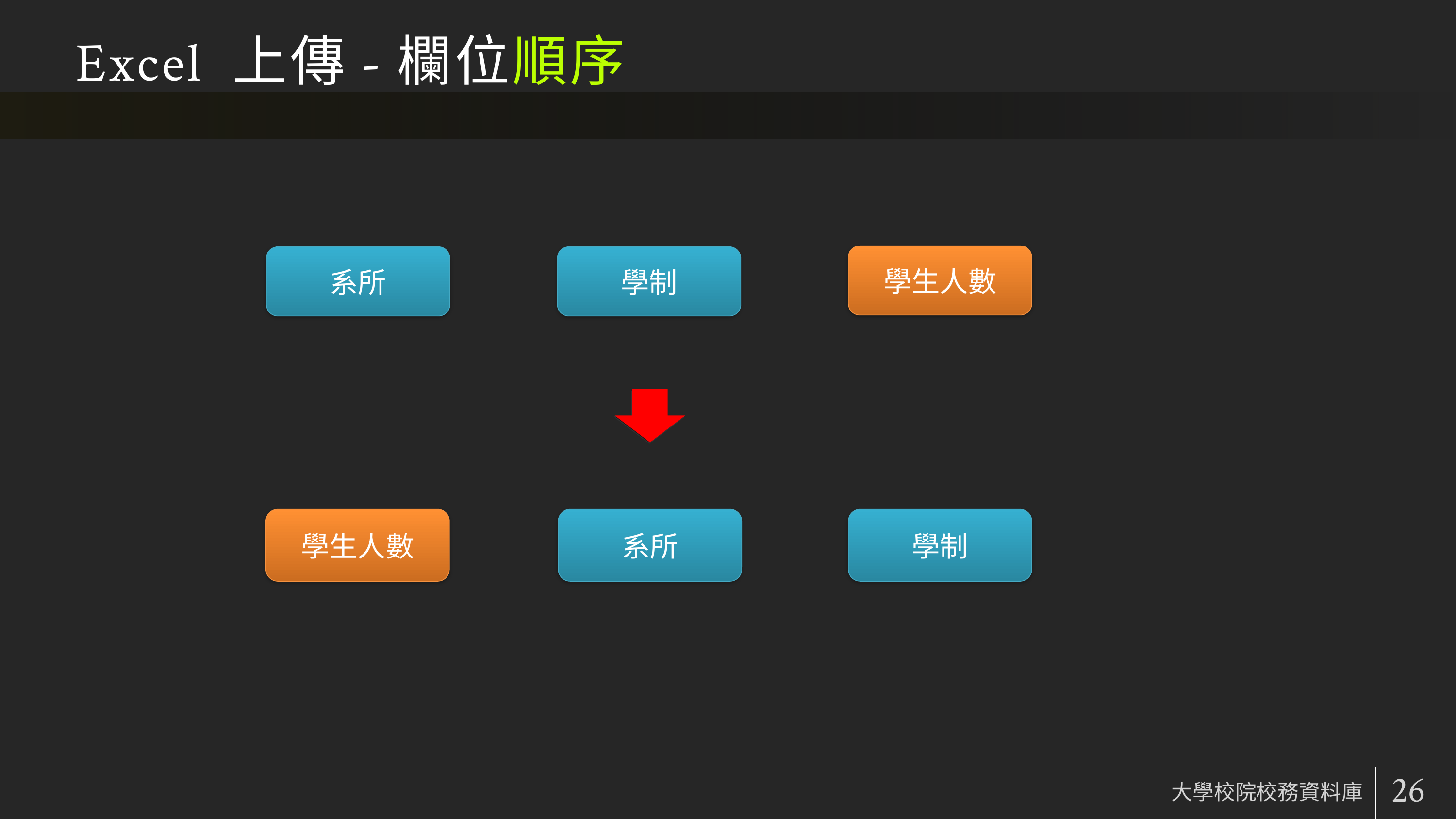

# Excel 上傳-欄位順序

學生人數
系所
學制

學生人數
系所
學制
大學校院校務資料庫
26